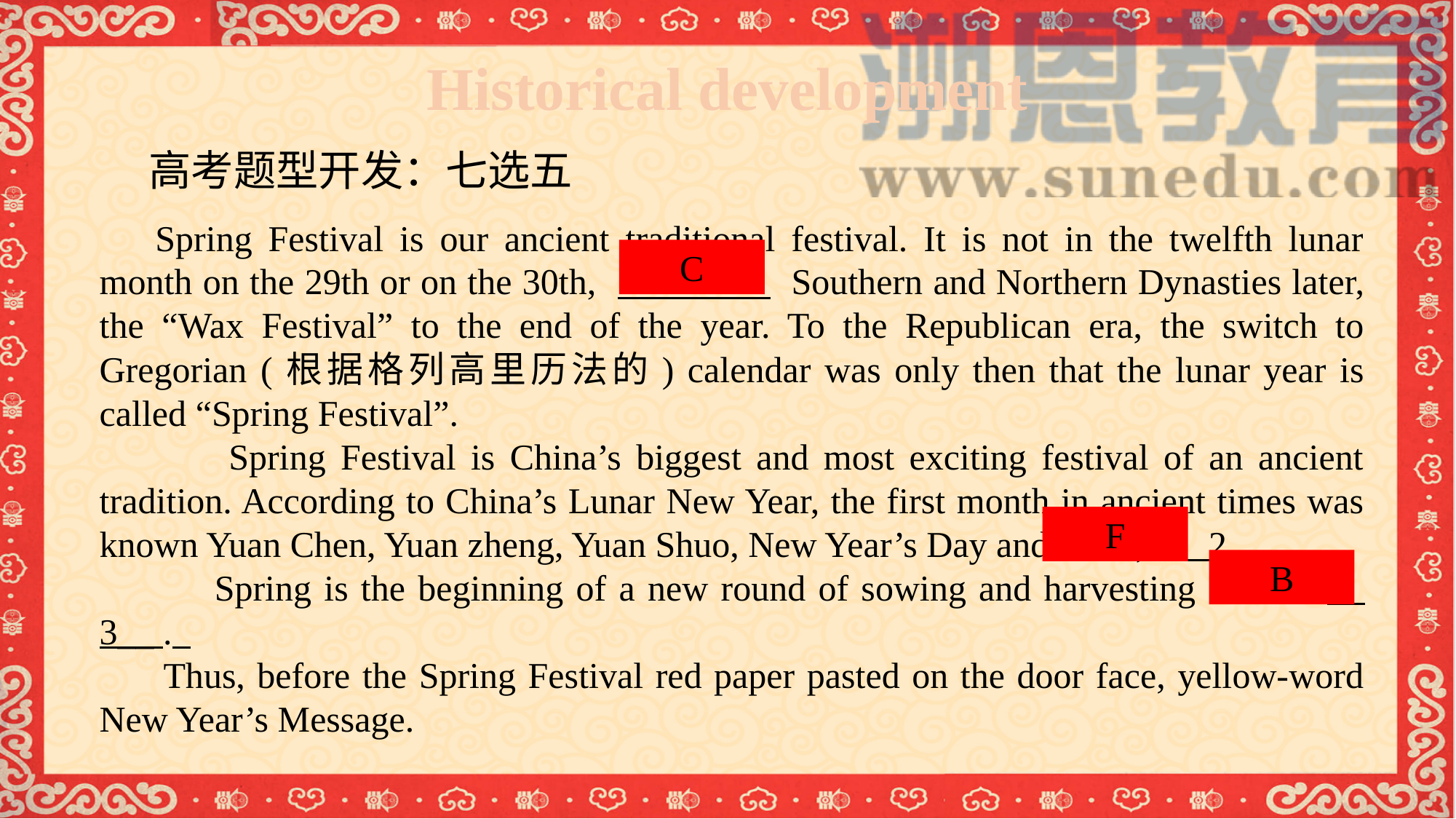

Historical development
高考题型开发：七选五
 Spring Festival is our ancient traditional festival. It is not in the twelfth lunar month on the 29th or on the 30th,         1        Southern and Northern Dynasties later, the “Wax Festival” to the end of the year. To the Republican era, the switch to Gregorian (根据格列高里历法的) calendar was only then that the lunar year is called “Spring Festival”.
      Spring Festival is China’s biggest and most exciting festival of an ancient tradition. According to China’s Lunar New Year, the first month in ancient times was known Yuan Chen, Yuan zheng, Yuan Shuo, New Year’s Day and so on,       2     .
      Spring is the beginning of a new round of sowing and harvesting season.     3__ .
  Thus, before the Spring Festival red paper pasted on the door face, yellow-word New Year’s Message.
C
F
B